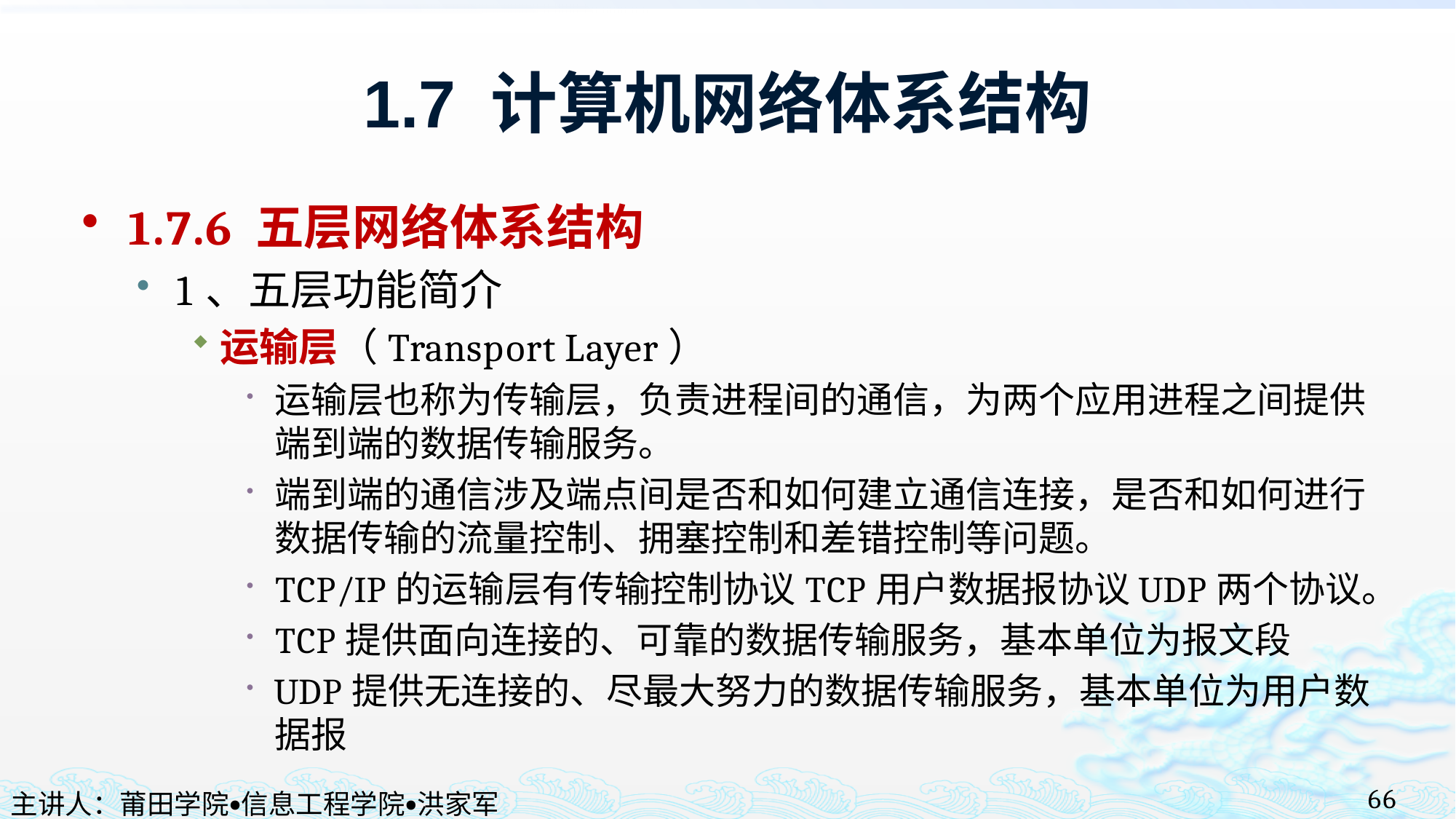

# 1.7 计算机网络体系结构
1.7.6 五层网络体系结构
1、五层功能简介
运输层（Transport Layer）
运输层也称为传输层，负责进程间的通信，为两个应用进程之间提供端到端的数据传输服务。
端到端的通信涉及端点间是否和如何建立通信连接，是否和如何进行数据传输的流量控制、拥塞控制和差错控制等问题。
TCP/IP的运输层有传输控制协议TCP用户数据报协议UDP两个协议。
TCP提供面向连接的、可靠的数据传输服务，基本单位为报文段
UDP提供无连接的、尽最大努力的数据传输服务，基本单位为用户数据报
66
主讲人：莆田学院•信息工程学院•洪家军